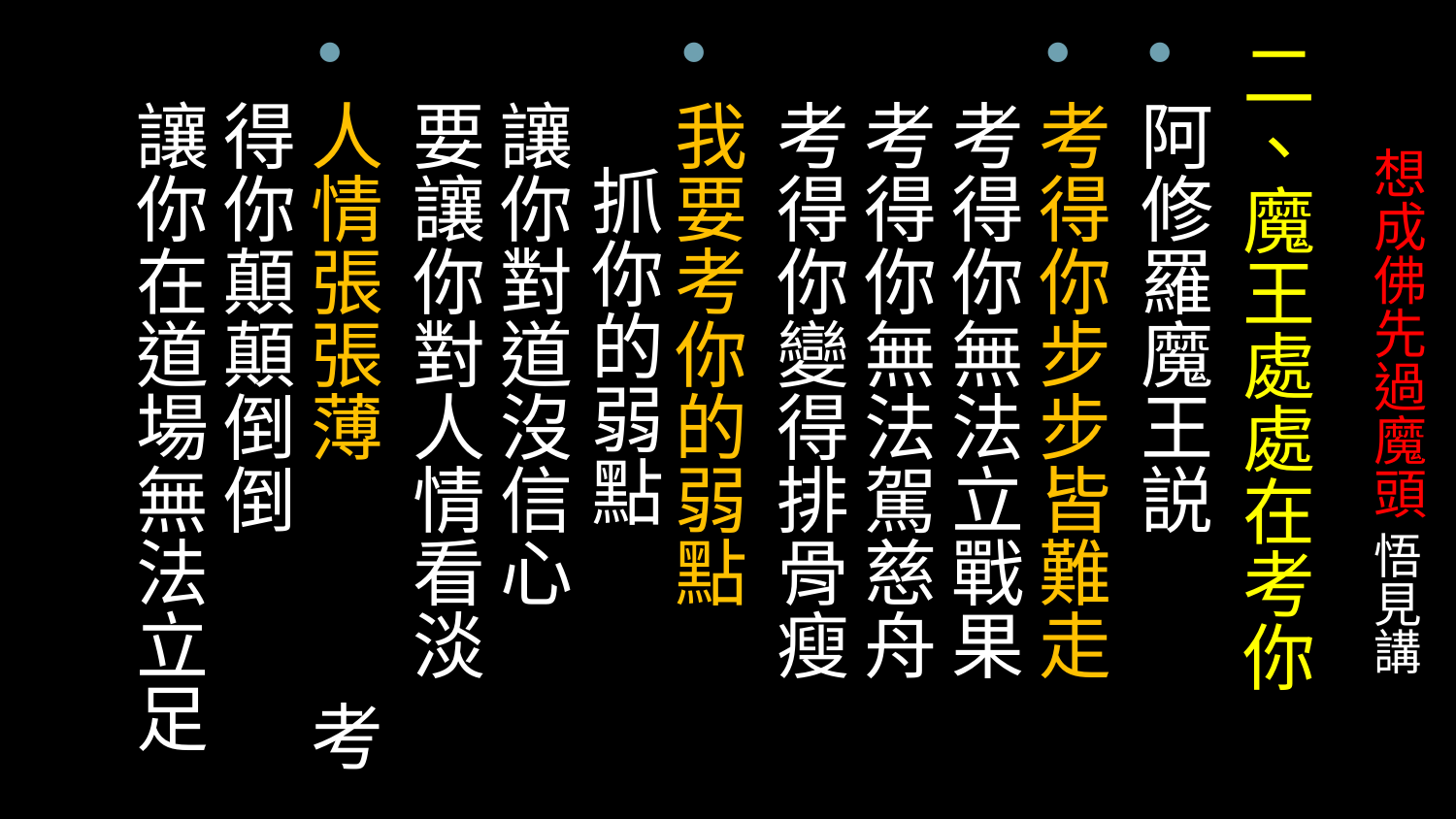

二、魔王處處在考你
阿修羅魔王説
考得你步步皆難走 
考得你無法立戰果
考得你無法駕慈舟　
考得你變得排骨瘦
我要考你的弱點　           抓你的弱點
讓你對道沒信心　  要讓你對人情看淡
人情張張薄　          考得你顛顛倒倒　
讓你在道場無法立足

# 想成佛先過魔頭 悟見講